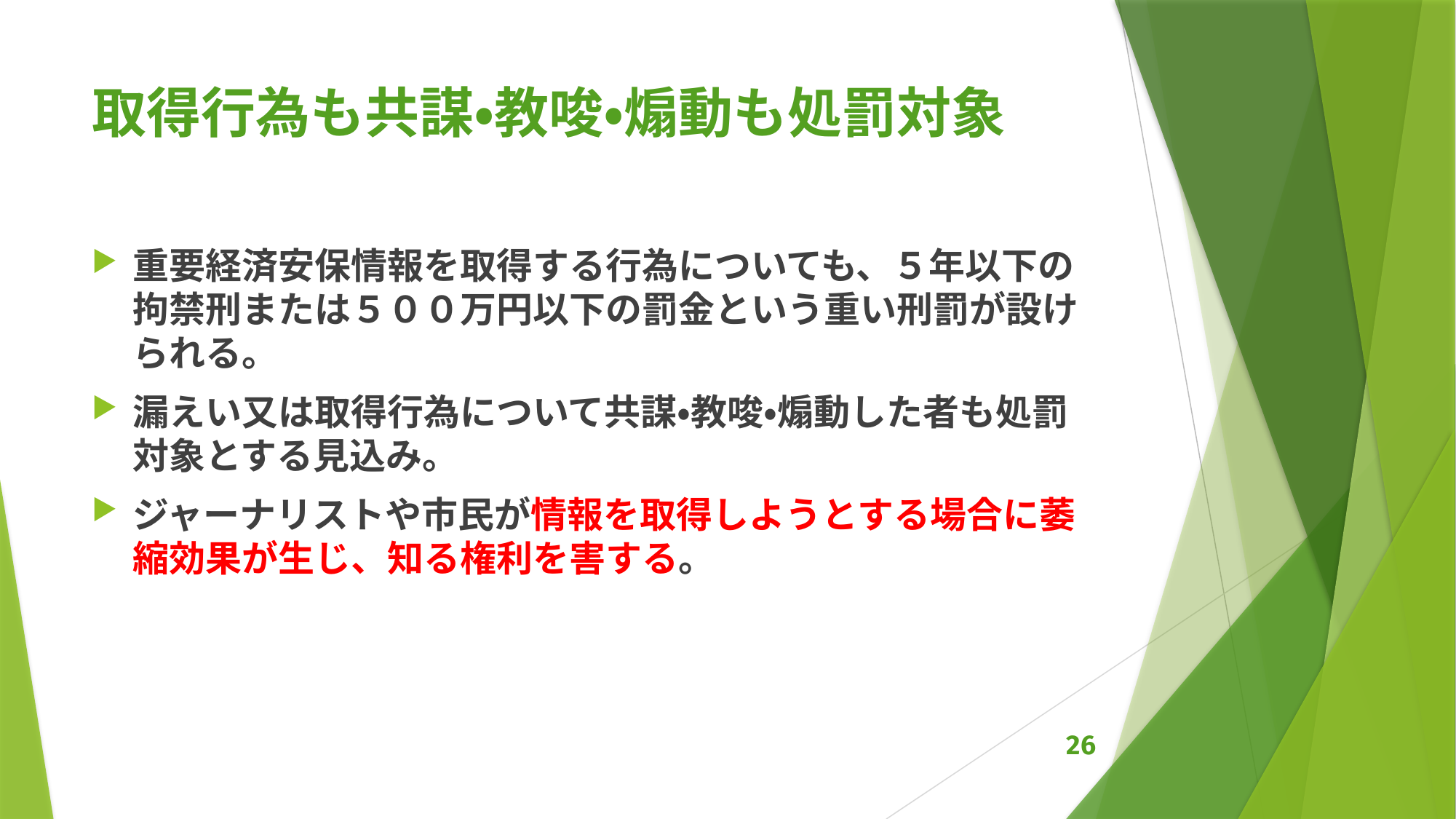

# 取得行為も共謀・教唆・煽動も処罰対象
重要経済安保情報を取得する行為についても、５年以下の拘禁刑または５００万円以下の罰金という重い刑罰が設けられる。
漏えい又は取得行為について共謀・教唆・煽動した者も処罰対象とする見込み。
ジャーナリストや市民が情報を取得しようとする場合に萎縮効果が生じ、知る権利を害する。
26